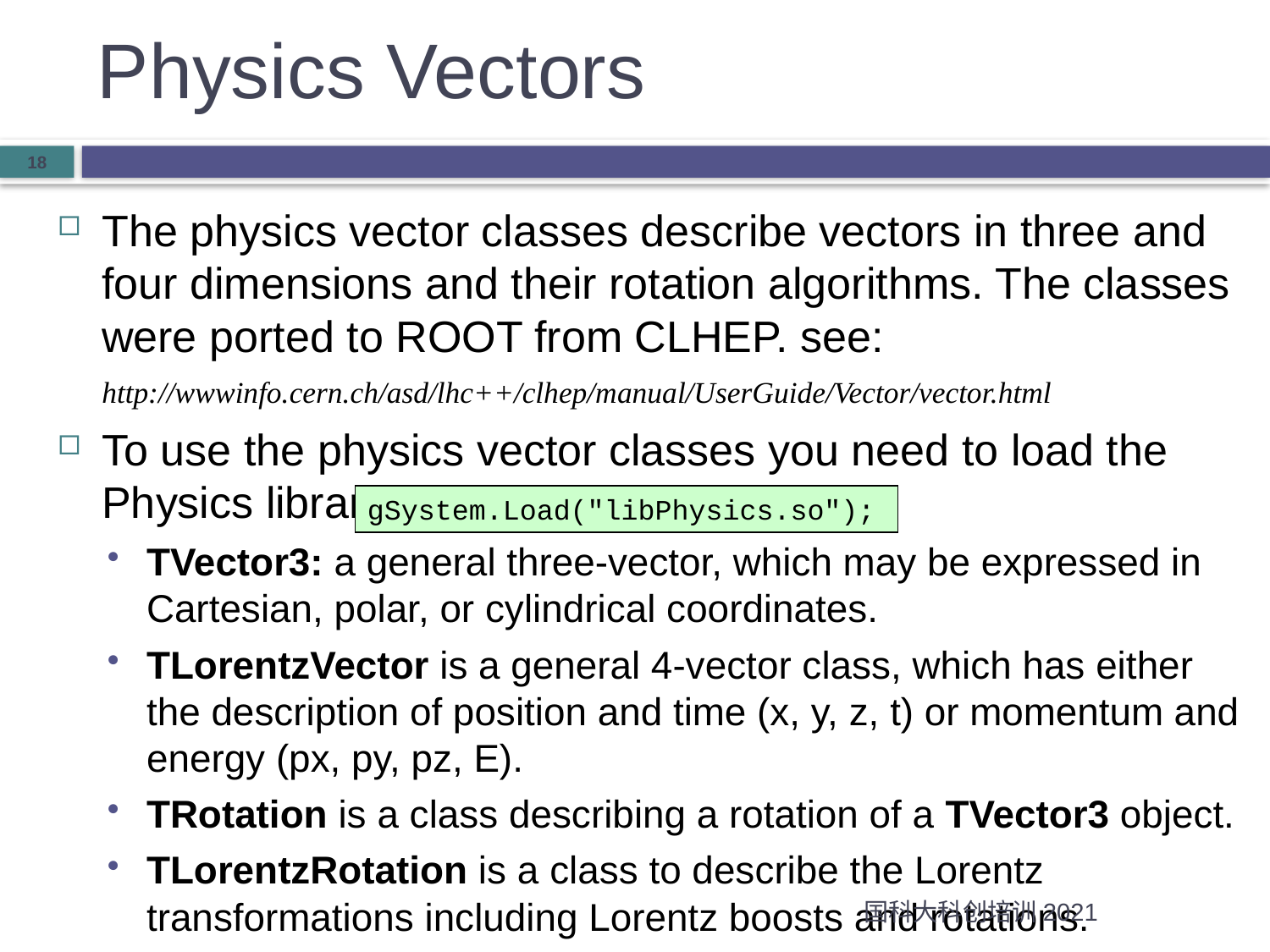

Physics Vectors
The physics vector classes describe vectors in three and four dimensions and their rotation algorithms. The classes were ported to ROOT from CLHEP. see:
	http://wwwinfo.cern.ch/asd/lhc++/clhep/manual/UserGuide/Vector/vector.html
To use the physics vector classes you need to load the Physics library:
TVector3: a general three-vector, which may be expressed in Cartesian, polar, or cylindrical coordinates.
TLorentzVector is a general 4-vector class, which has either the description of position and time (x, y, z, t) or momentum and energy (px, py, pz, E).
TRotation is a class describing a rotation of a TVector3 object.
TLorentzRotation is a class to describe the Lorentz transformations including Lorentz boosts and rotations.
gSystem.Load("libPhysics.so");
国科大科创培训2021
18